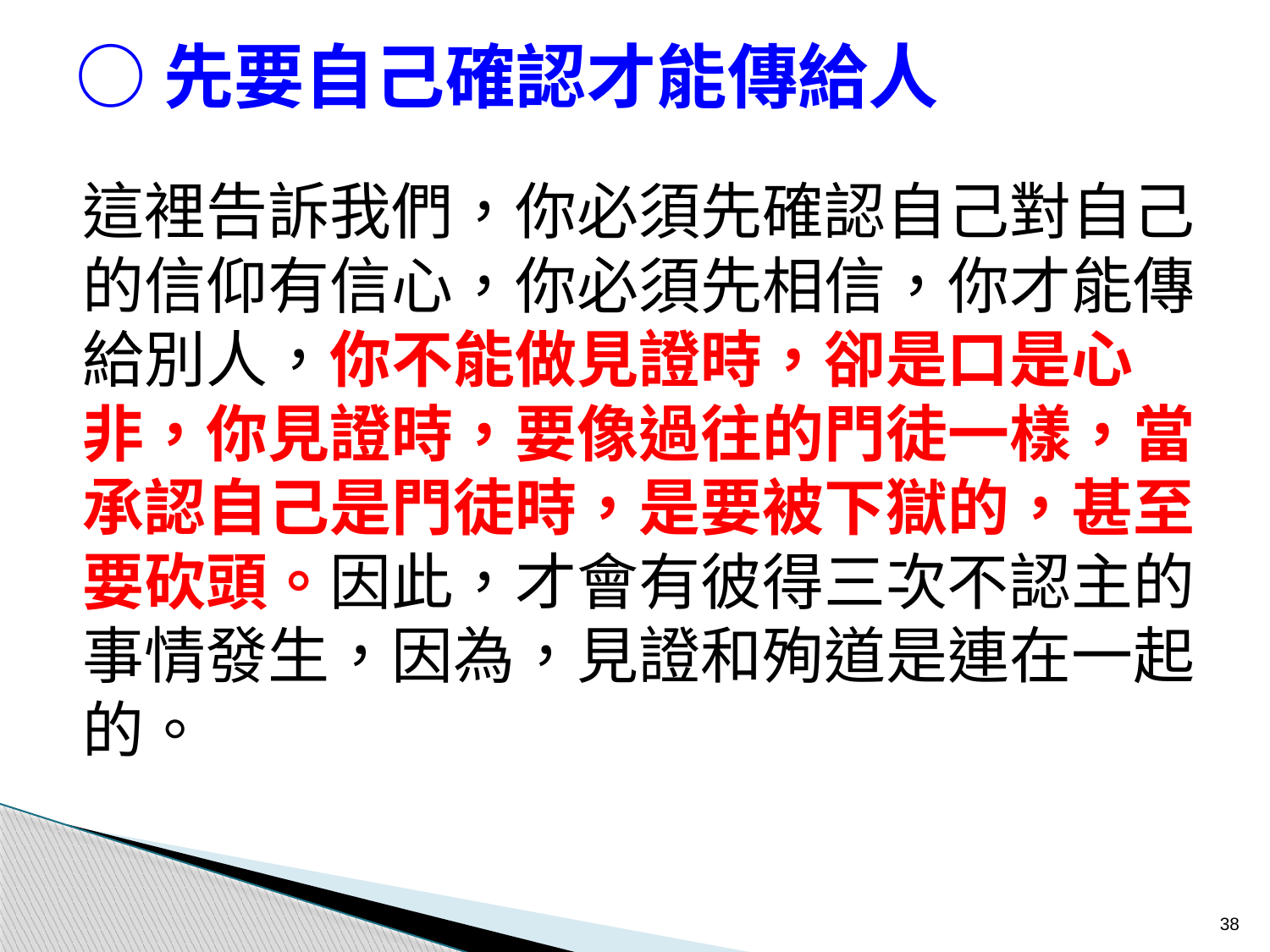

○先要自己確認才能傳給人
這裡告訴我們，你必須先確認自己對自己的信仰有信心，你必須先相信，你才能傳給別人，你不能做見證時，卻是口是心非，你見證時，要像過往的門徒一樣，當承認自己是門徒時，是要被下獄的，甚至要砍頭。因此，才會有彼得三次不認主的事情發生，因為，見證和殉道是連在一起的。
38